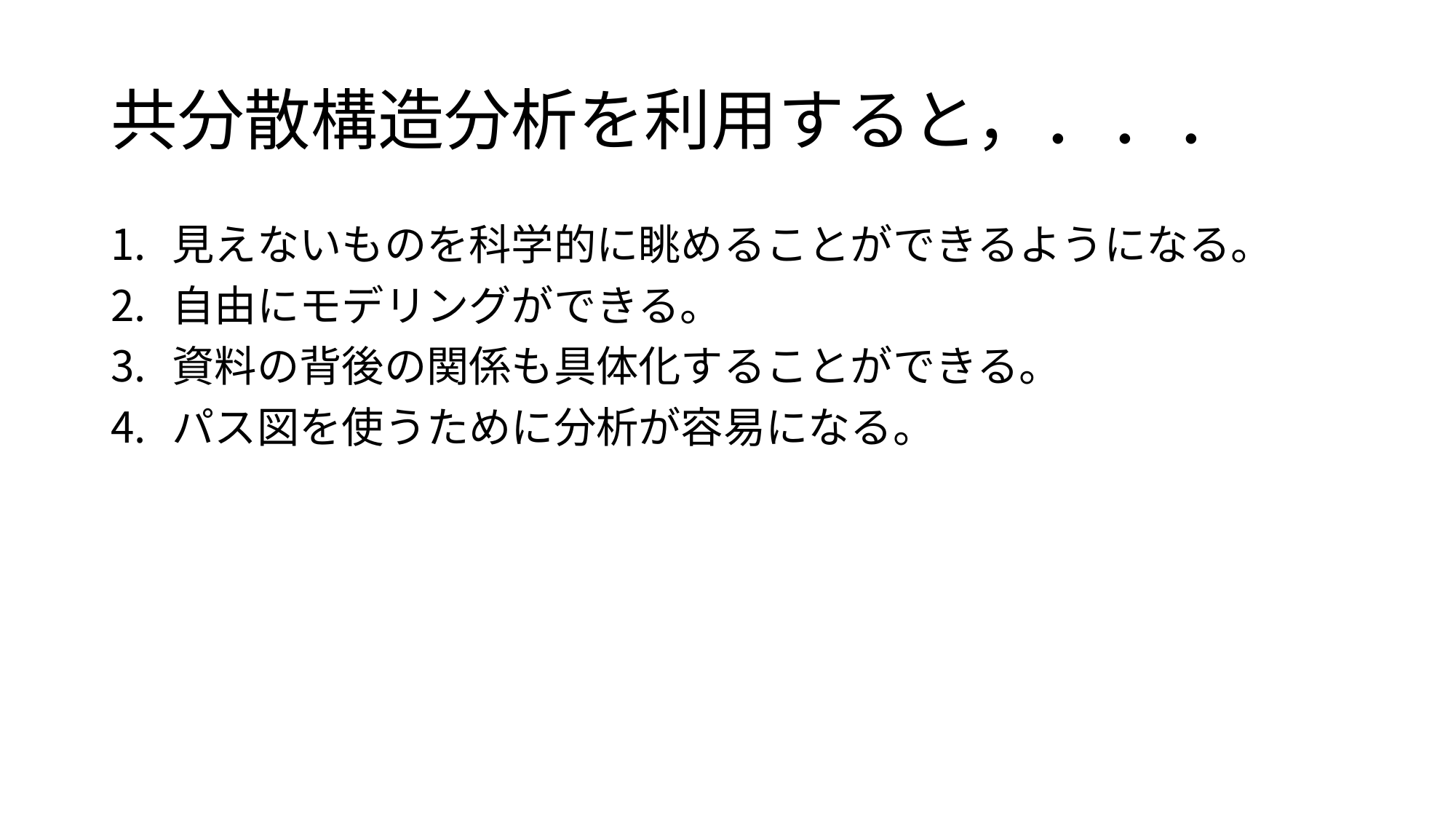

# 共分散構造分析を利用すると，．．．
見えないものを科学的に眺めることができるようになる。
自由にモデリングができる。
資料の背後の関係も具体化することができる。
パス図を使うために分析が容易になる。